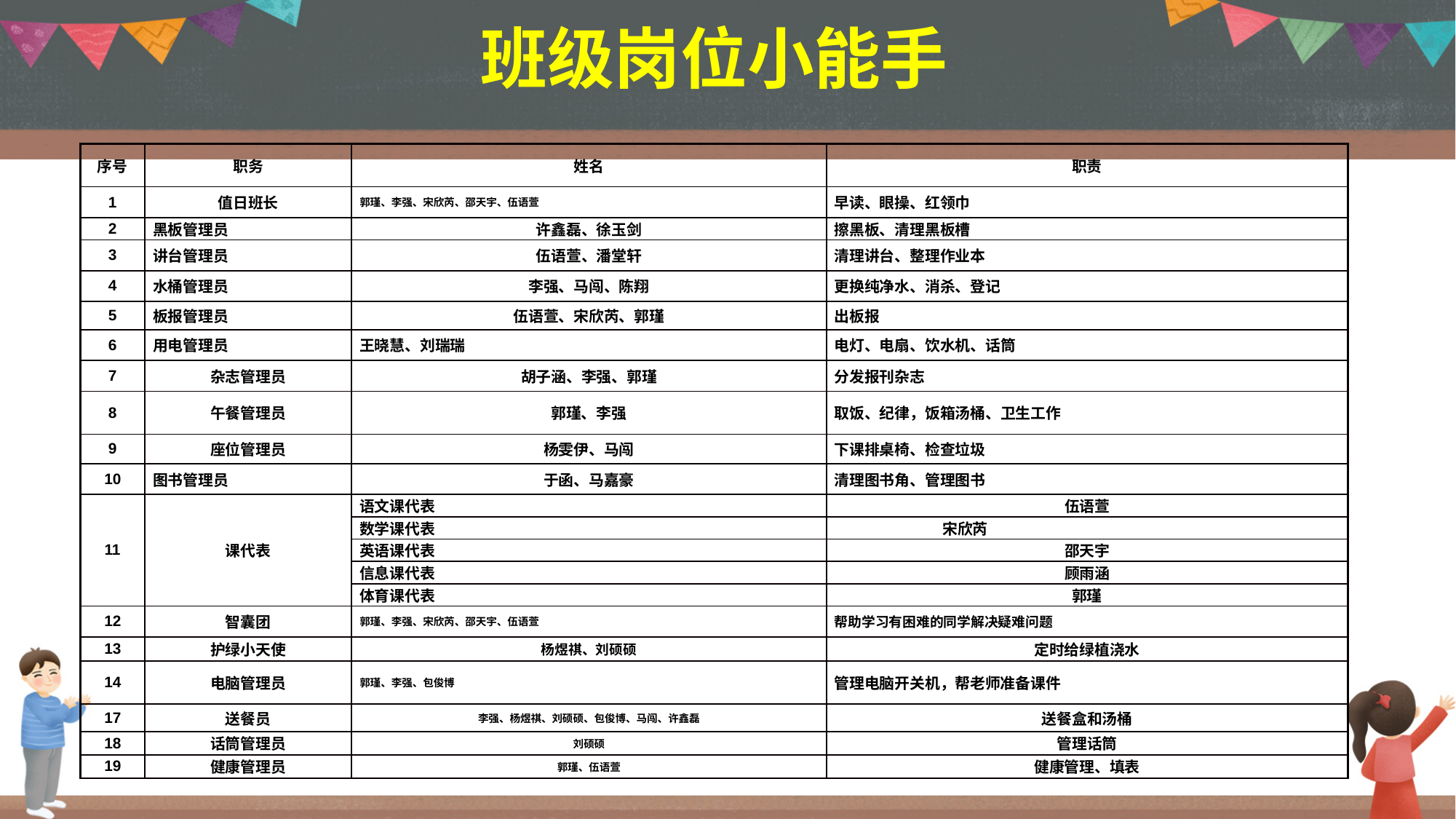

班级岗位小能手
| 序号 | 职务 | 姓名 | 职责 |
| --- | --- | --- | --- |
| 1 | 值日班长 | 郭瑾、李强、宋欣芮、邵天宇、伍语萱 | 早读、眼操、红领巾 |
| 2 | 黑板管理员 | 许鑫磊、徐玉剑 | 擦黑板、清理黑板槽 |
| 3 | 讲台管理员 | 伍语萱、潘堂轩 | 清理讲台、整理作业本 |
| 4 | 水桶管理员 | 李强、马闯、陈翔 | 更换纯净水、消杀、登记 |
| 5 | 板报管理员 | 伍语萱、宋欣芮、郭瑾 | 出板报 |
| 6 | 用电管理员 | 王晓慧、刘瑞瑞 | 电灯、电扇、饮水机、话筒 |
| 7 | 杂志管理员 | 胡子涵、李强、郭瑾 | 分发报刊杂志 |
| 8 | 午餐管理员 | 郭瑾、李强 | 取饭、纪律，饭箱汤桶、卫生工作 |
| 9 | 座位管理员 | 杨雯伊、马闯 | 下课排桌椅、检查垃圾 |
| 10 | 图书管理员 | 于函、马嘉豪 | 清理图书角、管理图书 |
| 11 | 课代表 | 语文课代表 | 伍语萱 |
|  |  | 数学课代表 | 宋欣芮 |
|  |  | 英语课代表 | 邵天宇 |
|  |  | 信息课代表 | 顾雨涵 |
|  |  | 体育课代表 | 郭瑾 |
| 12 | 智囊团 | 郭瑾、李强、宋欣芮、邵天宇、伍语萱 | 帮助学习有困难的同学解决疑难问题 |
| 13 | 护绿小天使 | 杨煜祺、刘硕硕 | 定时给绿植浇水 |
| 14 | 电脑管理员 | 郭瑾、李强、包俊博 | 管理电脑开关机，帮老师准备课件 |
| 17 | 送餐员 | 李强、杨煜祺、刘硕硕、包俊博、马闯、许鑫磊 | 送餐盒和汤桶 |
| 18 | 话筒管理员 | 刘硕硕 | 管理话筒 |
| 19 | 健康管理员 | 郭瑾、伍语萱 | 健康管理、填表 |